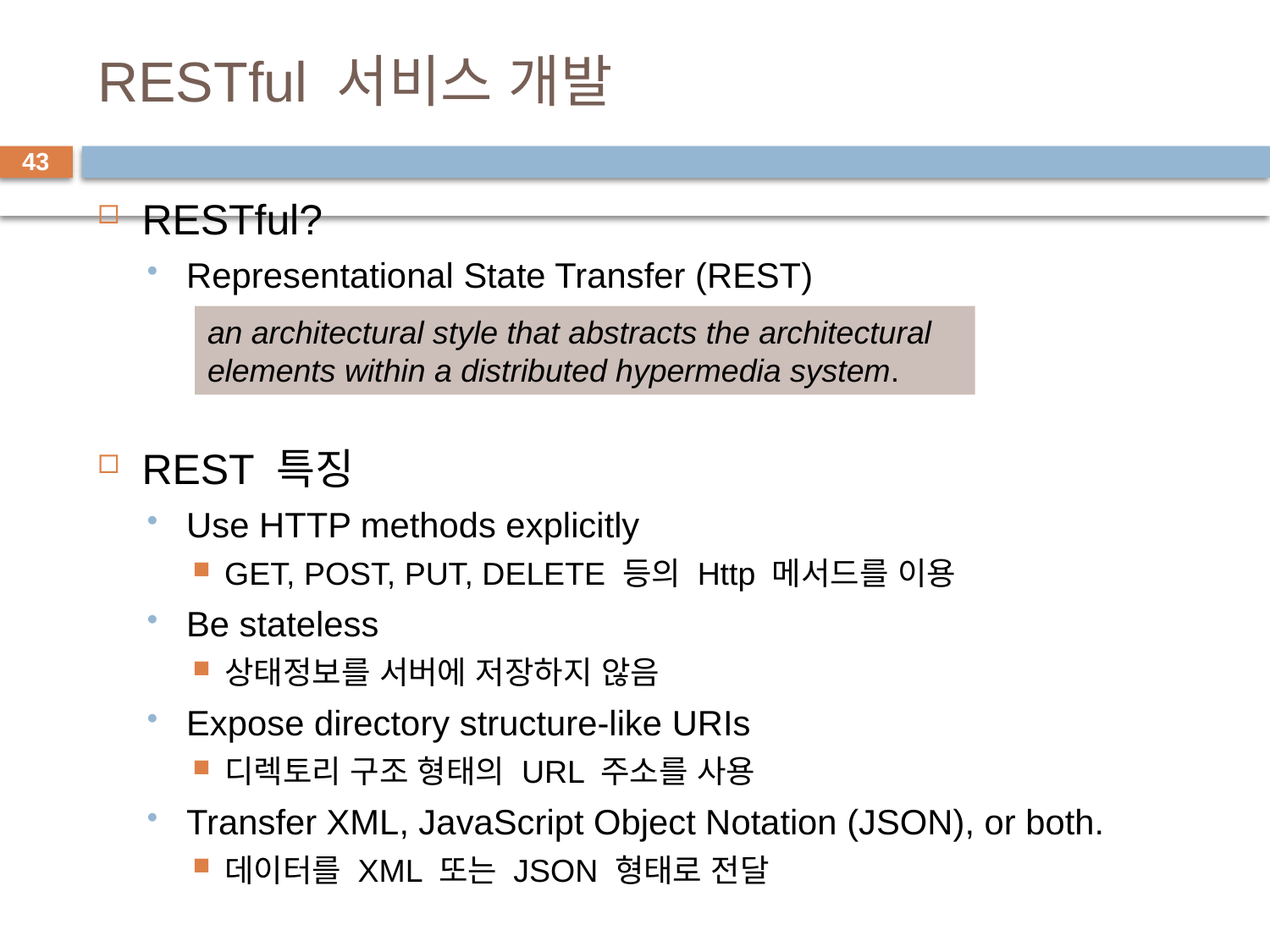

# RESTful 서비스 개발
43
RESTful?
Representational State Transfer (REST)

REST 특징
Use HTTP methods explicitly
GET, POST, PUT, DELETE 등의 Http 메서드를 이용
Be stateless
상태정보를 서버에 저장하지 않음
Expose directory structure-like URIs
디렉토리 구조 형태의 URL 주소를 사용
Transfer XML, JavaScript Object Notation (JSON), or both.
데이터를 XML 또는 JSON 형태로 전달
an architectural style that abstracts the architectural elements within a distributed hypermedia system.